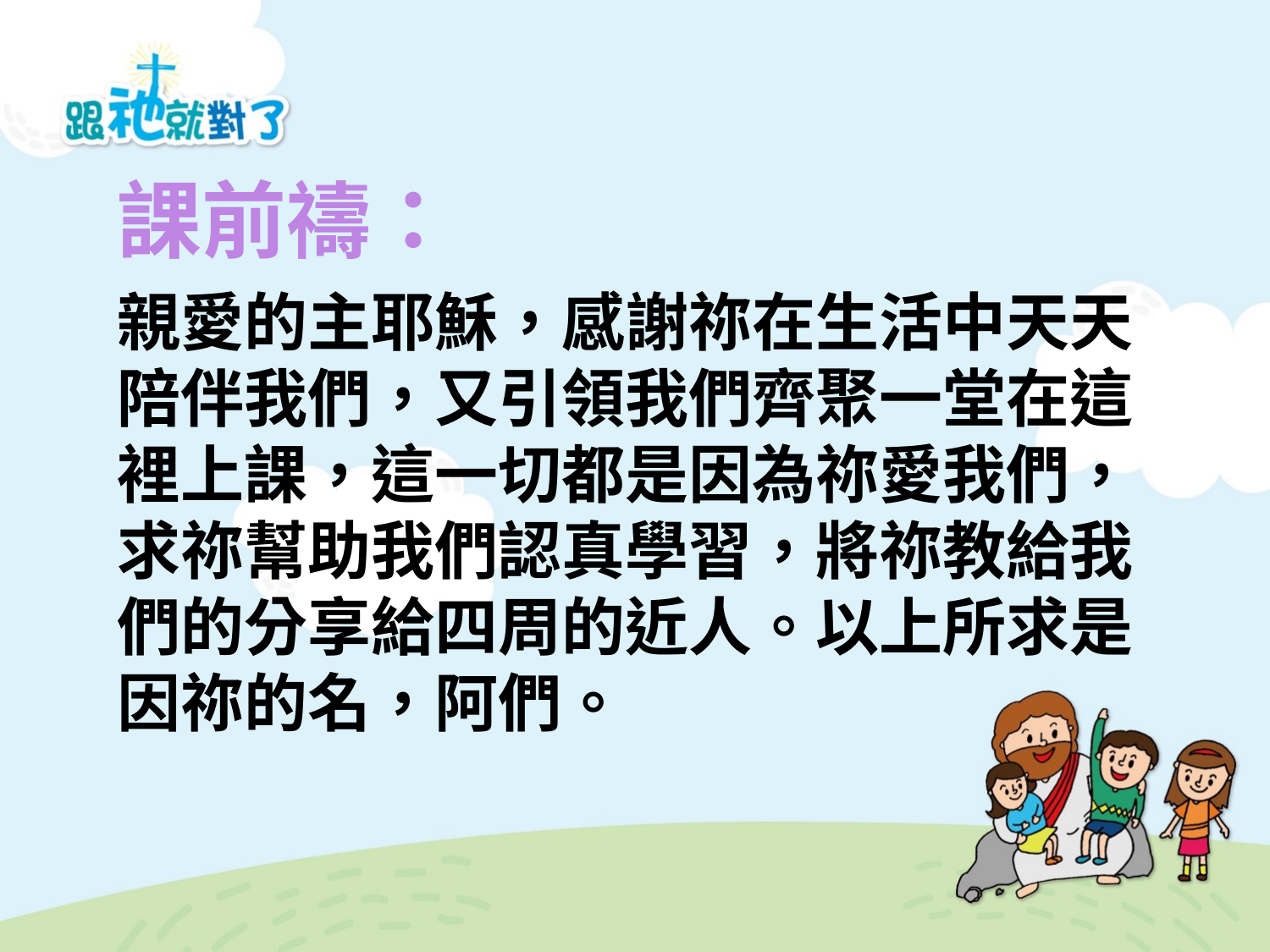

課前禱：
親愛的主耶穌，感謝祢在生活中天天陪伴我們，又引領我們齊聚一堂在這裡上課，這一切都是因為祢愛我們，求祢幫助我們認真學習，將祢教給我們的分享給四周的近人。以上所求是因祢的名，阿們。